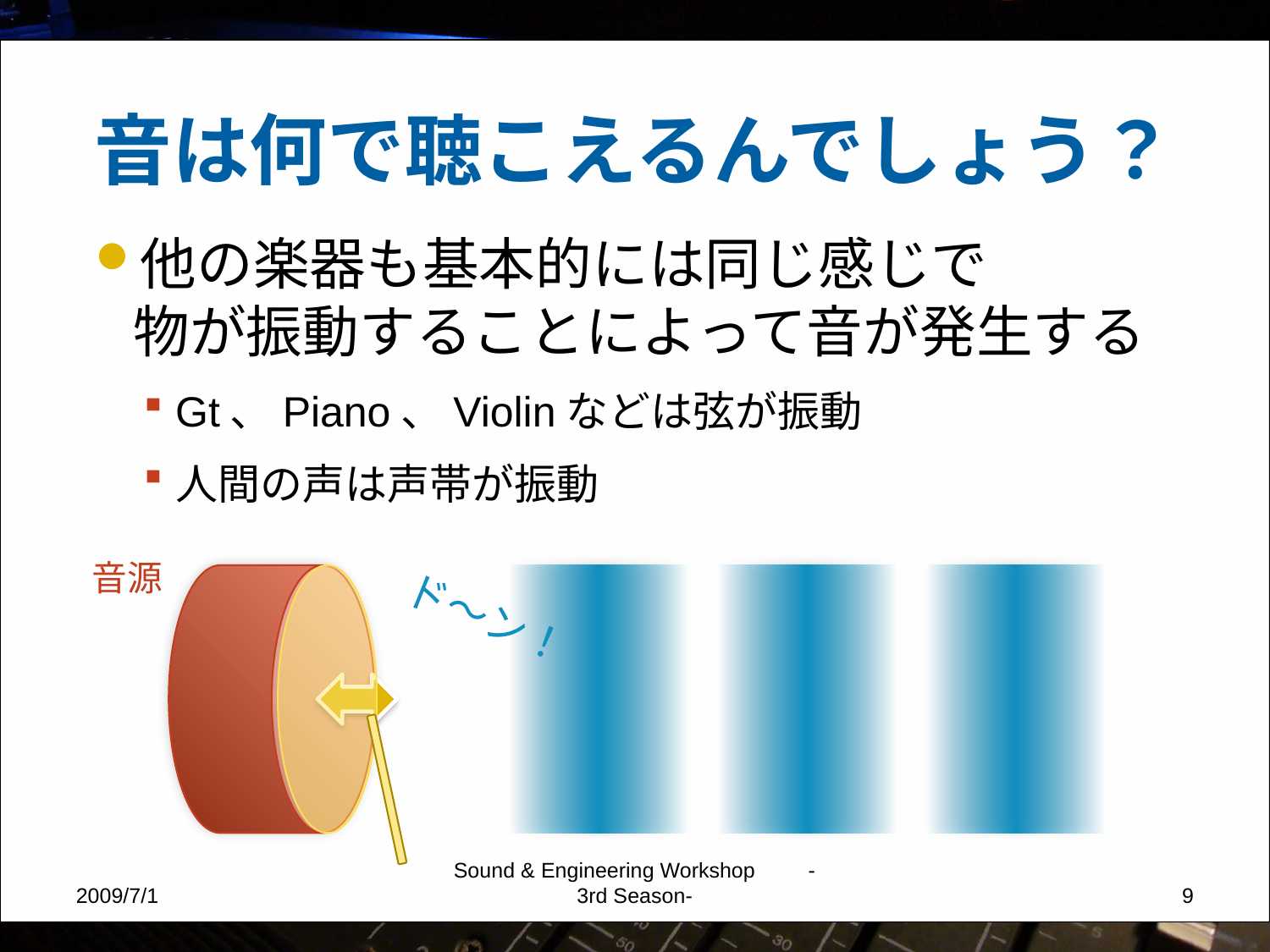

# 音は何で聴こえるんでしょう？
他の楽器も基本的には同じ感じで
物が振動することによって音が発生する
Gt、Piano、Violinなどは弦が振動
人間の声は声帯が振動
音源

ド～ン！

2009/7/1
Sound & Engineering Workshop         -3rd Season-
9